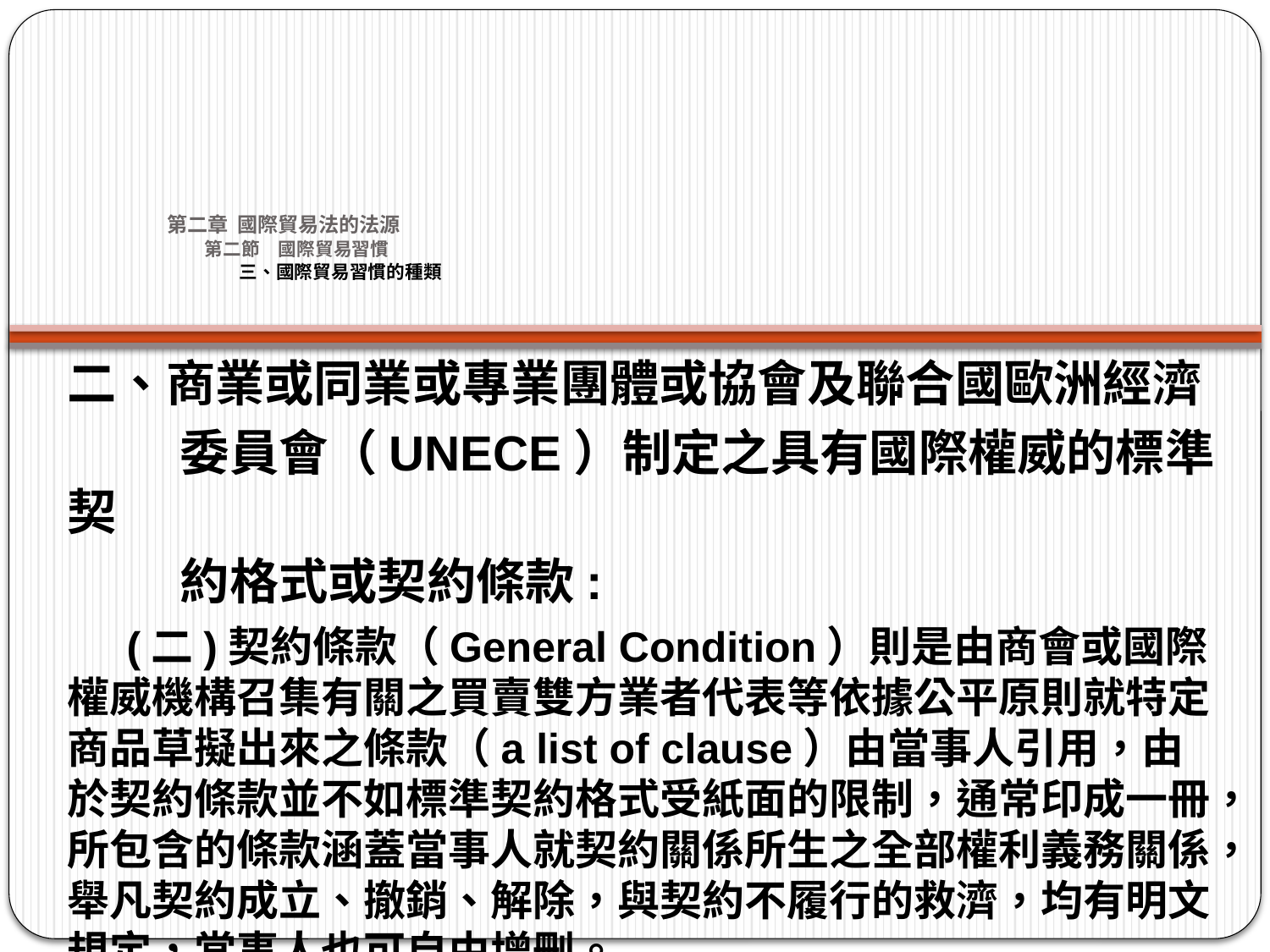

# 第二章  國際貿易法的法源 第二節　國際貿易習慣 三、國際貿易習慣的種類
二、商業或同業或專業團體或協會及聯合國歐洲經濟
         委員會（UNECE）制定之具有國際權威的標準契
         約格式或契約條款:
     (二)契約條款（General Condition）則是由商會或國際權威機構召集有關之買賣雙方業者代表等依據公平原則就特定商品草擬出來之條款（a list of clause）由當事人引用，由於契約條款並不如標準契約格式受紙面的限制，通常印成一冊，所包含的條款涵蓋當事人就契約關係所生之全部權利義務關係，舉凡契約成立、撤銷、解除，與契約不履行的救濟，均有明文規定，當事人也可自由增刪。